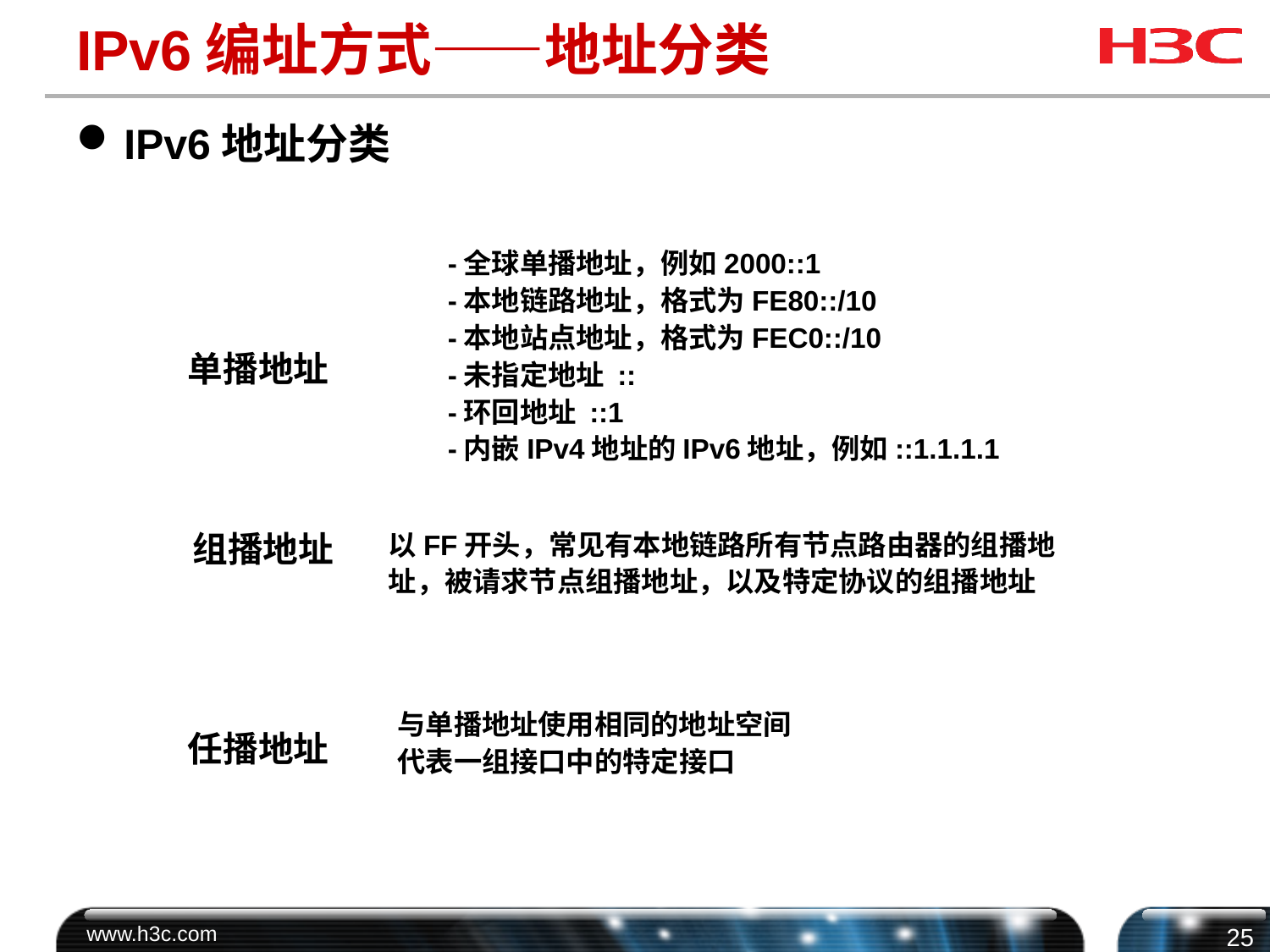

# IPv6编址方式——地址分类
IPv6地址分类
-全球单播地址，例如2000::1
-本地链路地址，格式为FE80::/10
-本地站点地址，格式为FEC0::/10
-未指定地址 ::
-环回地址 ::1
-内嵌IPv4地址的IPv6地址，例如::1.1.1.1

单播地址

组播地址

任播地址

以FF开头，常见有本地链路所有节点路由器的组播地
址，被请求节点组播地址，以及特定协议的组播地址
与单播地址使用相同的地址空间
代表一组接口中的特定接口